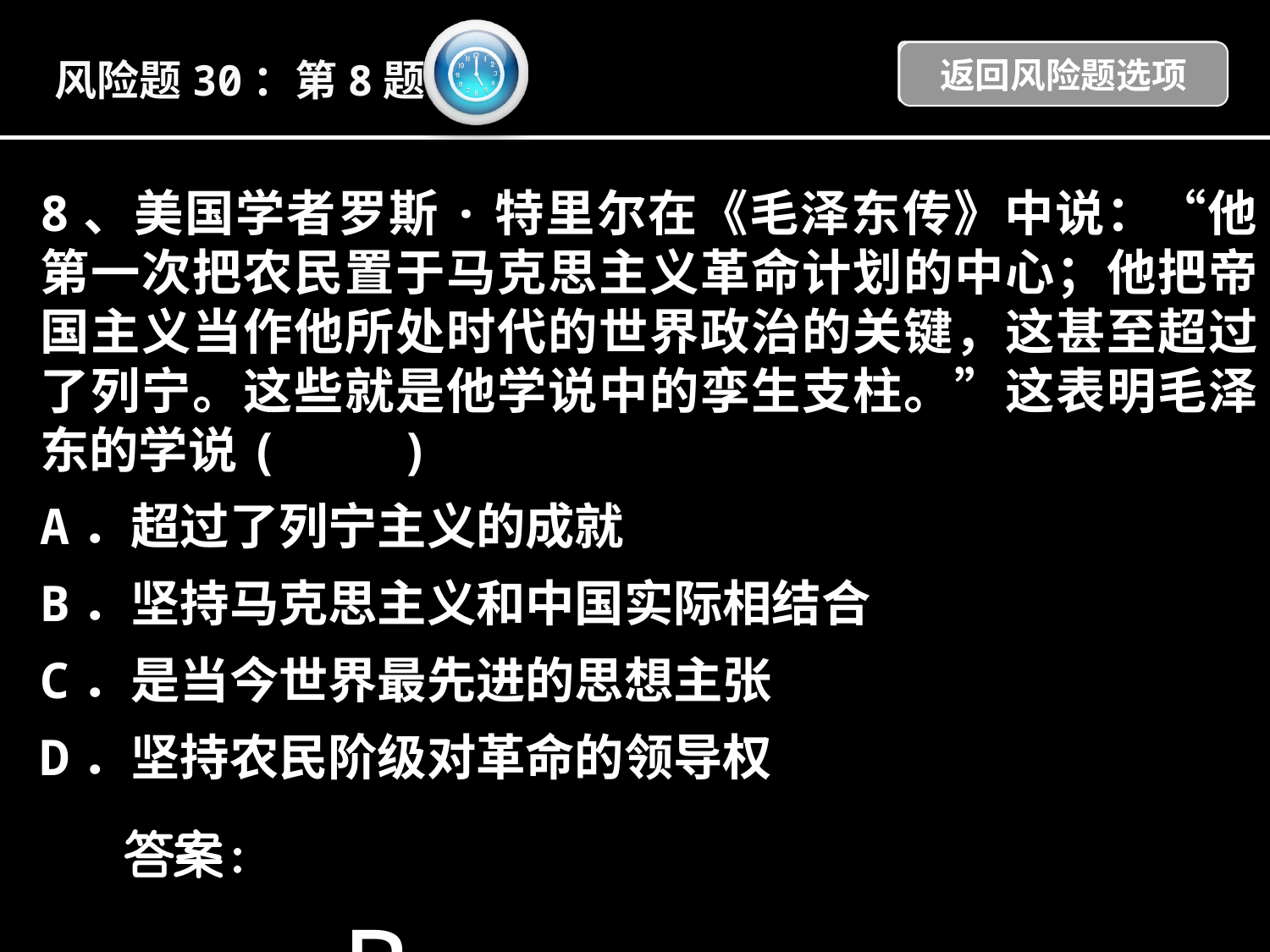

返回风险题选项
风险题30：第8题
8、美国学者罗斯·特里尔在《毛泽东传》中说：“他第一次把农民置于马克思主义革命计划的中心；他把帝国主义当作他所处时代的世界政治的关键，这甚至超过了列宁。这些就是他学说中的孪生支柱。”这表明毛泽东的学说(　　)
A．超过了列宁主义的成就
B．坚持马克思主义和中国实际相结合
C．是当今世界最先进的思想主张
D．坚持农民阶级对革命的领导权
              B